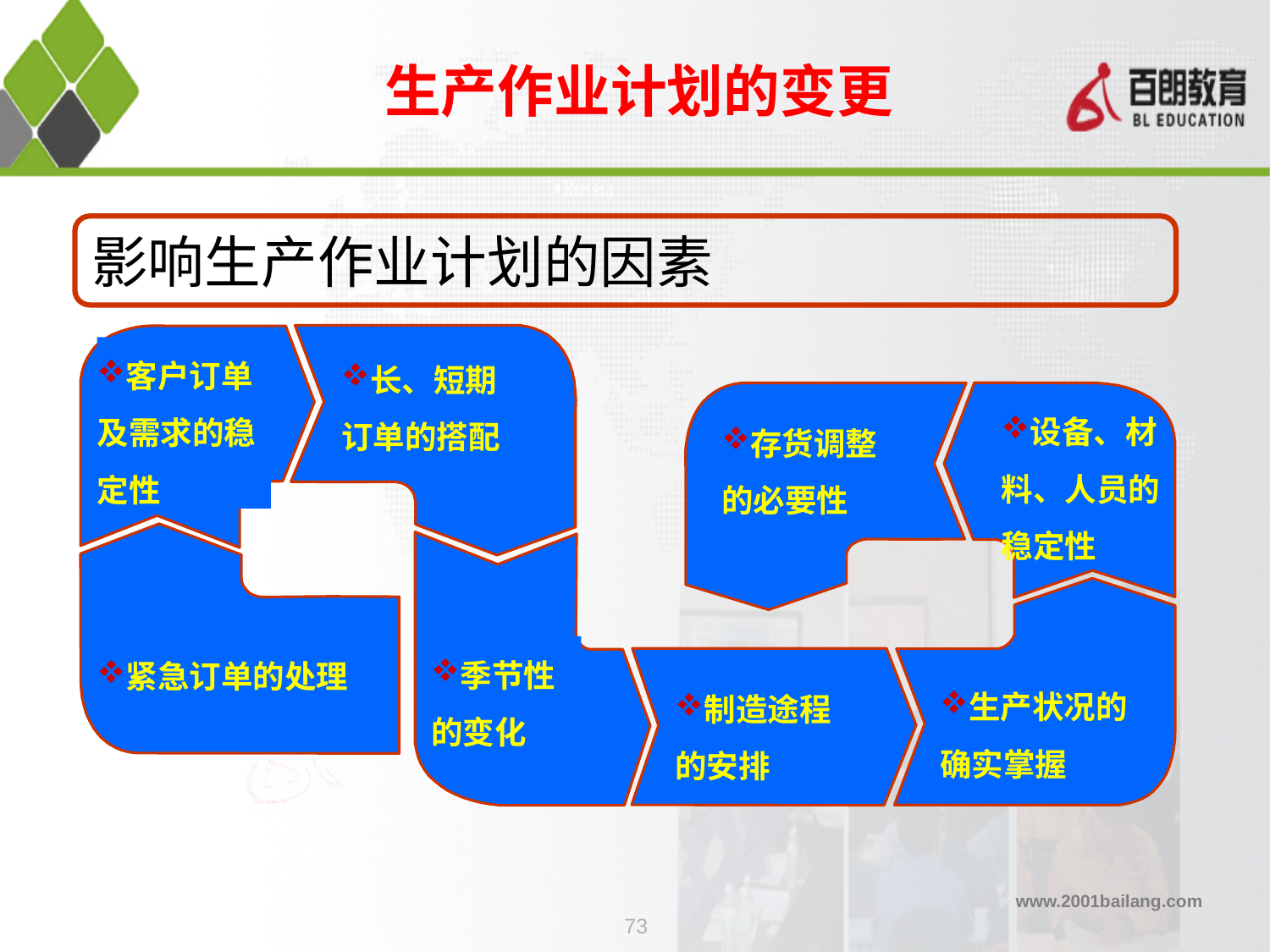

# 生产作业计划的变更
影响生产作业计划的因素

客户订单及需求的稳定性
长、短期订单的搭配

设备、材料、人员的稳定性
存货调整的必要性

季节性的变化
紧急订单的处理

生产状况的确实掌握
制造途程的安排
73